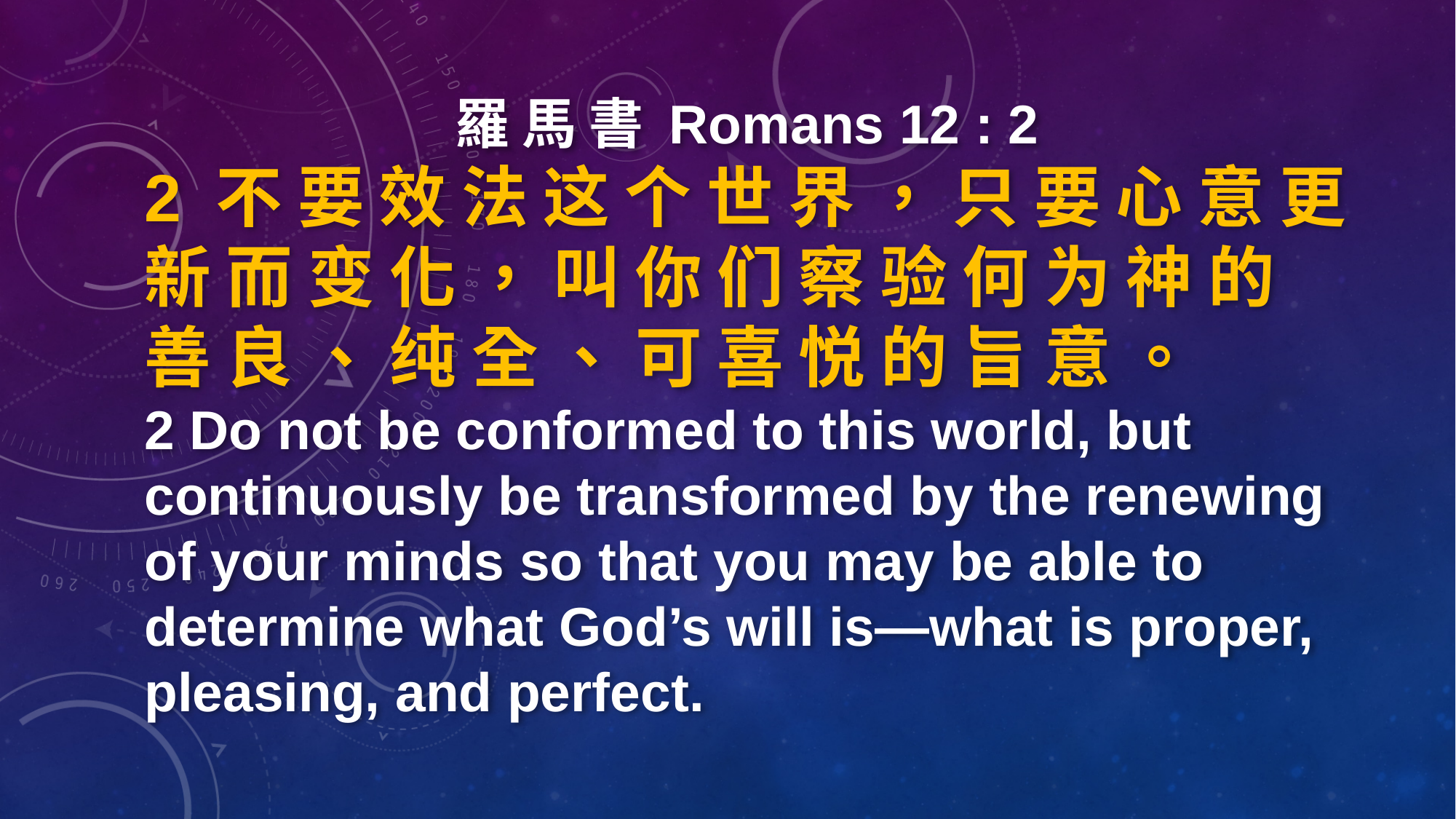

羅 馬 書 Romans 12 : 2
2 不 要 效 法 这 个 世 界 ， 只 要 心 意 更 新 而 变 化 ， 叫 你 们 察 验 何 为 神 的 善 良 、 纯 全 、 可 喜 悦 的 旨 意 。
2 Do not be conformed to this world, but continuously be transformed by the renewing of your minds so that you may be able to determine what God’s will is—what is proper,  pleasing, and perfect.